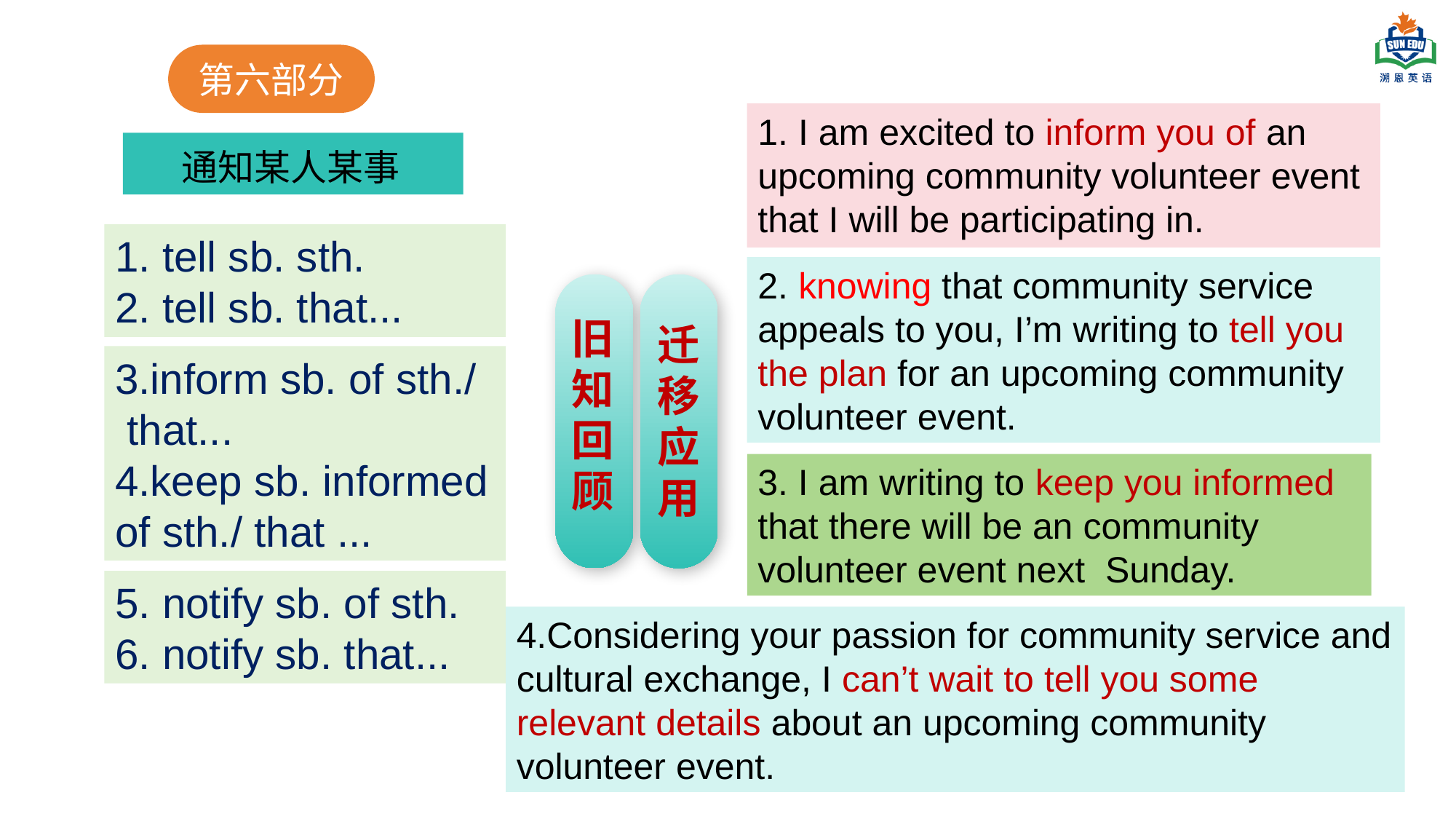

第六部分
1. I am excited to inform you of an upcoming community volunteer event that I will be participating in.

    通知某人某事
1. tell sb. sth.
2. tell sb. that...
2. knowing that community service appeals to you, I’m writing to tell you the plan for an upcoming community volunteer event.

旧
知
回
顾
迁
移
应
用
3.inform sb. of sth./
 that...
4.keep sb. informed of sth./ that ...
3. I am writing to keep you informed that there will be an community volunteer event next  Sunday.
5. notify sb. of sth.
6. notify sb. that...
4.Considering your passion for community service and cultural exchange, I can’t wait to tell you some relevant details about an upcoming community volunteer event.